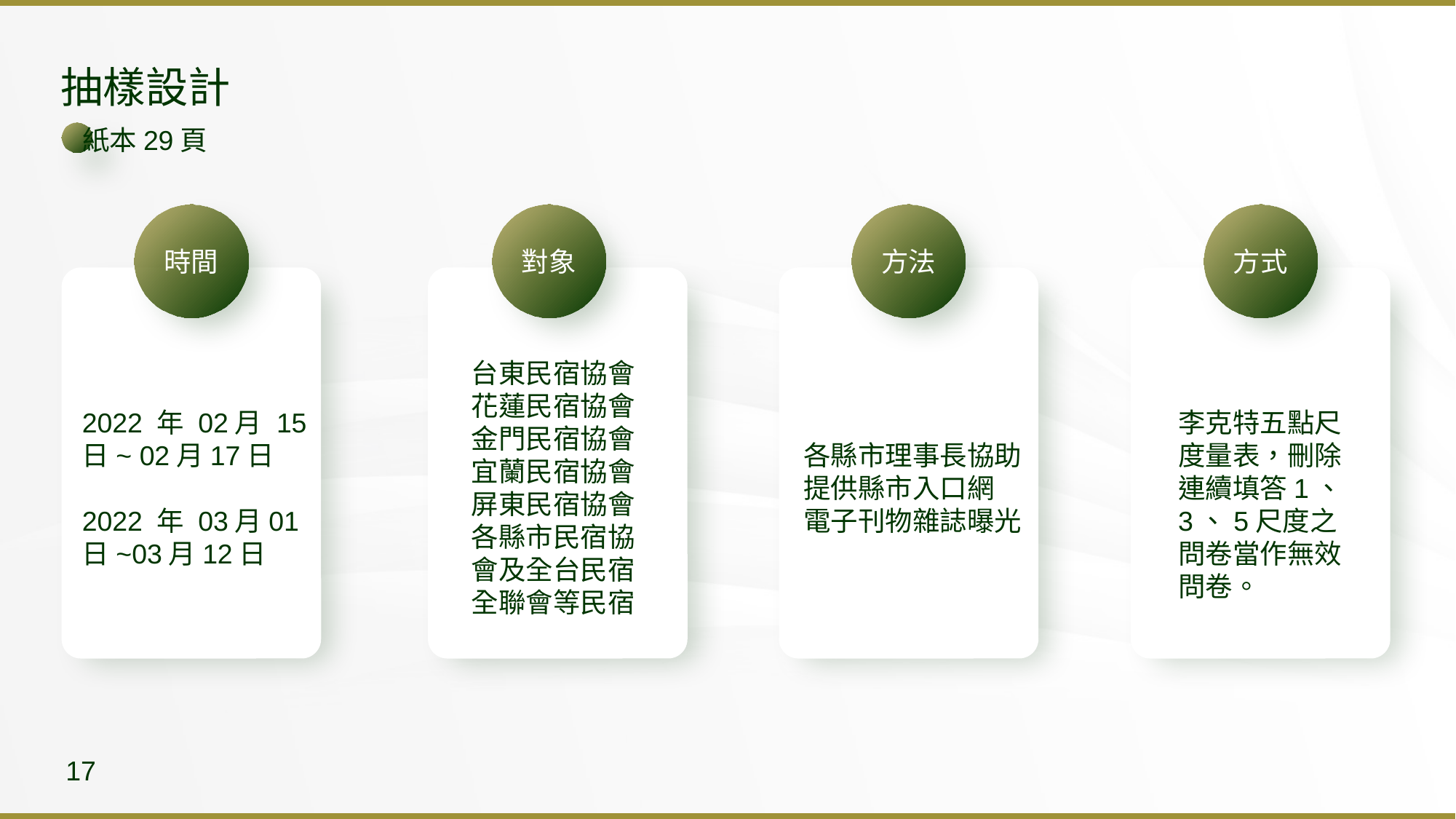

抽樣設計
紙本29頁

時間
對象
方法
方式

台東民宿協會花蓮民宿協會金門民宿協會宜蘭民宿協會屏東民宿協會各縣市民宿協會及全台民宿全聯會等民宿
2022 年 02月 15 日~ 02月17日

2022 年 03月01日~03月12日
李克特五點尺度量表，刪除連續填答1、3、5尺度之問卷當作無效問卷。
各縣市理事長協助提供縣市入口網
電子刊物雜誌曝光
17